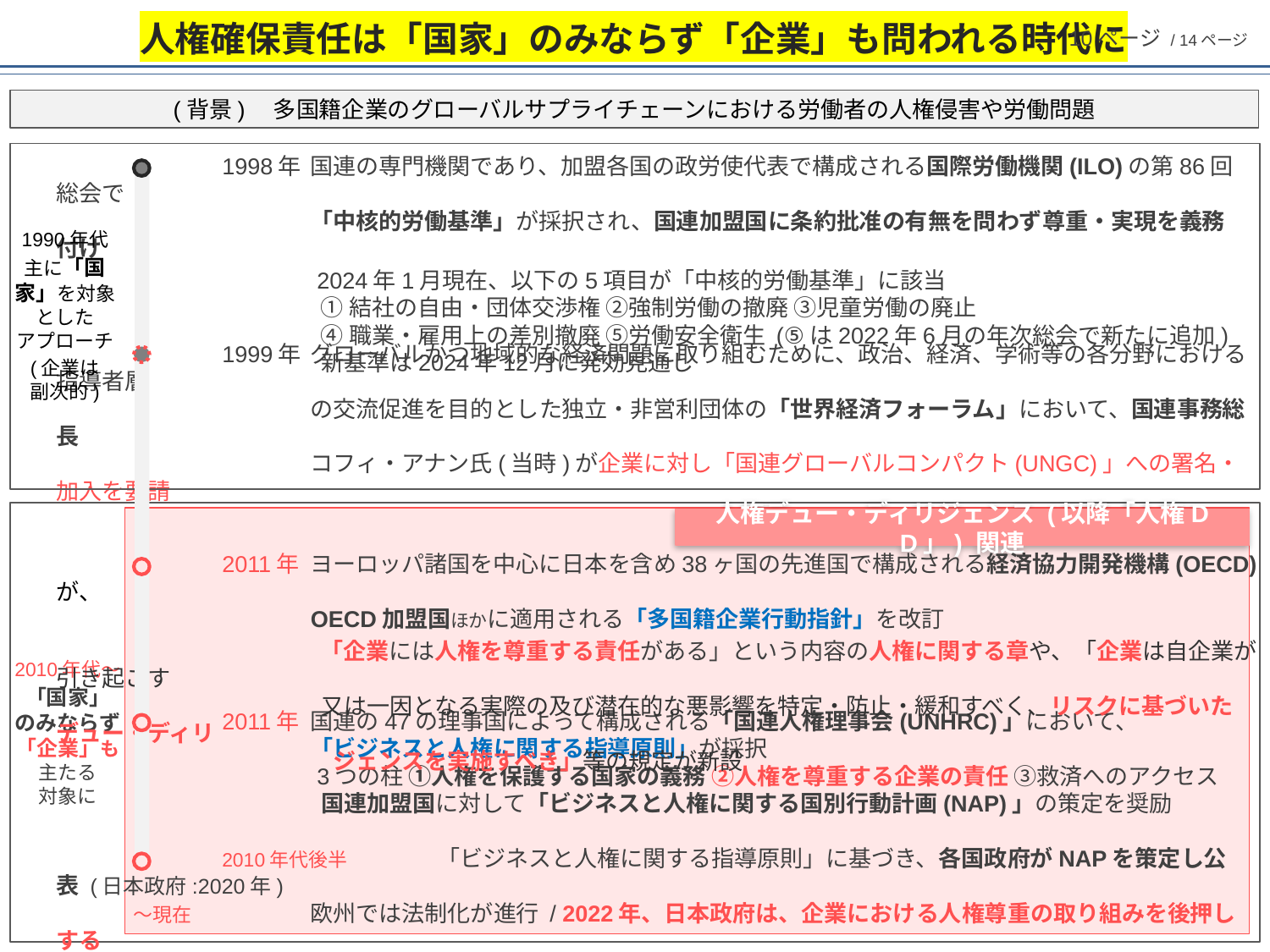

人権確保責任は「国家」のみならず「企業」も問われる時代に
10ページ / 14ページ
(背景)　多国籍企業のグローバルサプライチェーンにおける労働者の人権侵害や労働問題

　　　　　　　1998年	国連の専門機関であり、加盟各国の政労使代表で構成される国際労働機関(ILO)の第86回総会で
		「中核的労働基準」が採択され、国連加盟国に条約批准の有無を問わず尊重・実現を義務付け

		 2024年1月現在、以下の5項目が「中核的労働基準」に該当
		  ①結社の自由・団体交渉権 ②強制労働の撤廃 ③児童労働の廃止
		  ④職業・雇用上の差別撤廃 ⑤労働安全衛生 (⑤は2022年6月の年次総会で新たに追加)
		 新基準は2024年12月に発効見通し

1990年代

主に「国家」を対象とした
アプローチ

(企業は
副次的)
　　　　　　　1999年	グローバルかつ地域的な経済問題に取り組むために、政治、経済、学術等の各分野における指導者層
		の交流促進を目的とした独立・非営利団体の「世界経済フォーラム」において、国連事務総長
		コフィ・アナン氏(当時)が企業に対し「国連グローバルコンパクト(UNGC)」への署名・加入を要請

		 UNGCは ①人権 ②労働 ③環境 ④腐敗防止 の4分野にわたる10原則で構成
		 2022年時点で、世界で20,000以上の企業と団体が署名・加入

人権デュー・ディリジェンス (以降「人権DD」) 関連
　　　　　　　2011年	ヨーロッパ諸国を中心に日本を含め38ヶ国の先進国で構成される経済協力開発機構(OECD)が、
		OECD加盟国ほかに適用される「多国籍企業行動指針」を改訂

		 「企業には人権を尊重する責任がある」という内容の人権に関する章や、「企業は自企業が引き起こす
		 又は一因となる実際の及び潜在的な悪影響を特定・防止・緩和すべく、リスクに基づいたデュー・ディリ
		　ジェンスを実施すべき」等の規定が新設

2010年代～

「国家」
のみならず
「企業」も
主たる
対象に
　　　　　　　2011年	国連の47の理事国によって構成される「国連人権理事会(UNHRC)」において、
		「ビジネスと人権に関する指導原則」が採択
		 3つの柱 ①人権を保護する国家の義務 ②人権を尊重する企業の責任 ③救済へのアクセス
		 国連加盟国に対して「ビジネスと人権に関する国別行動計画(NAP)」の策定を奨励

　　　　　　　2010年代後半	「ビジネスと人権に関する指導原則」に基づき、各国政府がNAPを策定し公表 (日本政府:2020年)
              ～現在	欧州では法制化が進行 / 2022年、日本政府は、企業における人権尊重の取り組みを後押しする
		ため、「責任あるサプライチェーン等における人権尊重のためのガイドライン」を発行